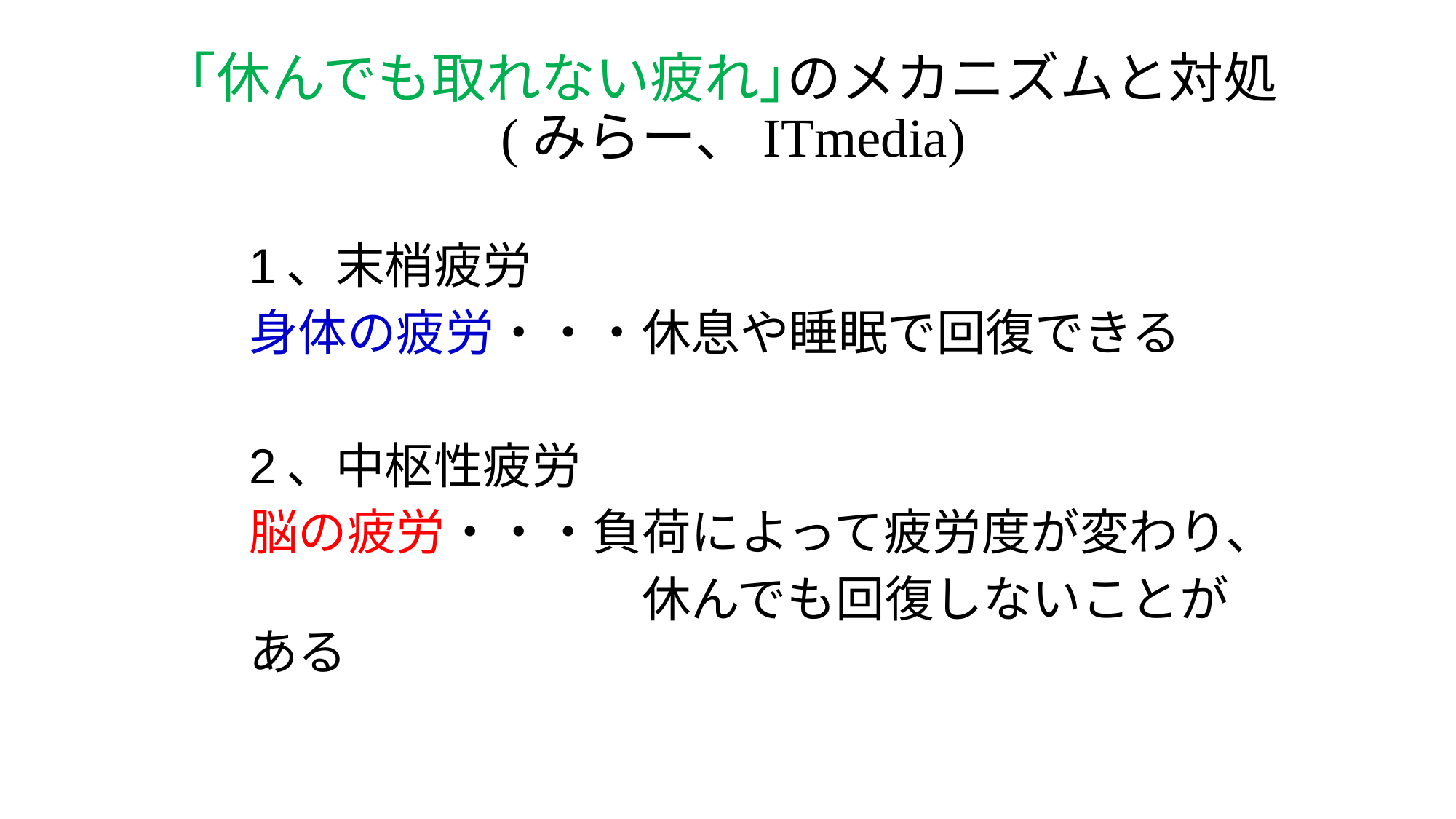

# ｢休んでも取れない疲れ｣のメカニズムと対処 (みらー、ITmedia)
1、末梢疲労
身体の疲労・・・休息や睡眠で回復できる

2、中枢性疲労
脳の疲労・・・負荷によって疲労度が変わり、
　　　　　　　　休んでも回復しないことがある